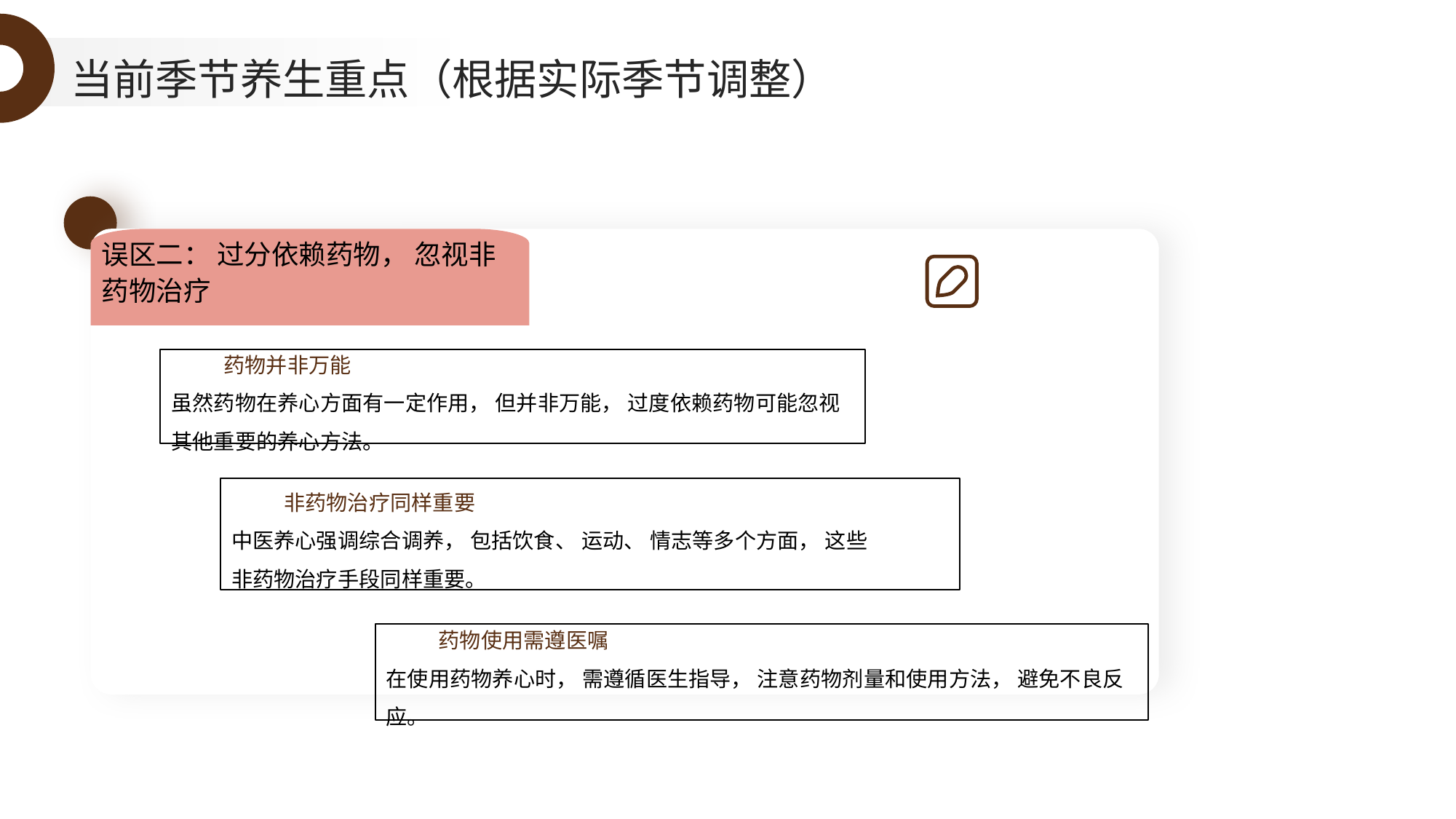

当前季节养生重点（根据实际季节调整）

误区二： 过分依赖药物， 忽视非药物治疗

          药物并非万能
虽然药物在养心方面有一定作用， 但并非万能， 过度依赖药物可能忽视其他重要的养心方法。
          非药物治疗同样重要
中医养心强调综合调养， 包括饮食、 运动、 情志等多个方面， 这些
非药物治疗手段同样重要。
          药物使用需遵医嘱
在使用药物养心时， 需遵循医生指导， 注意药物剂量和使用方法， 避免不良反应。